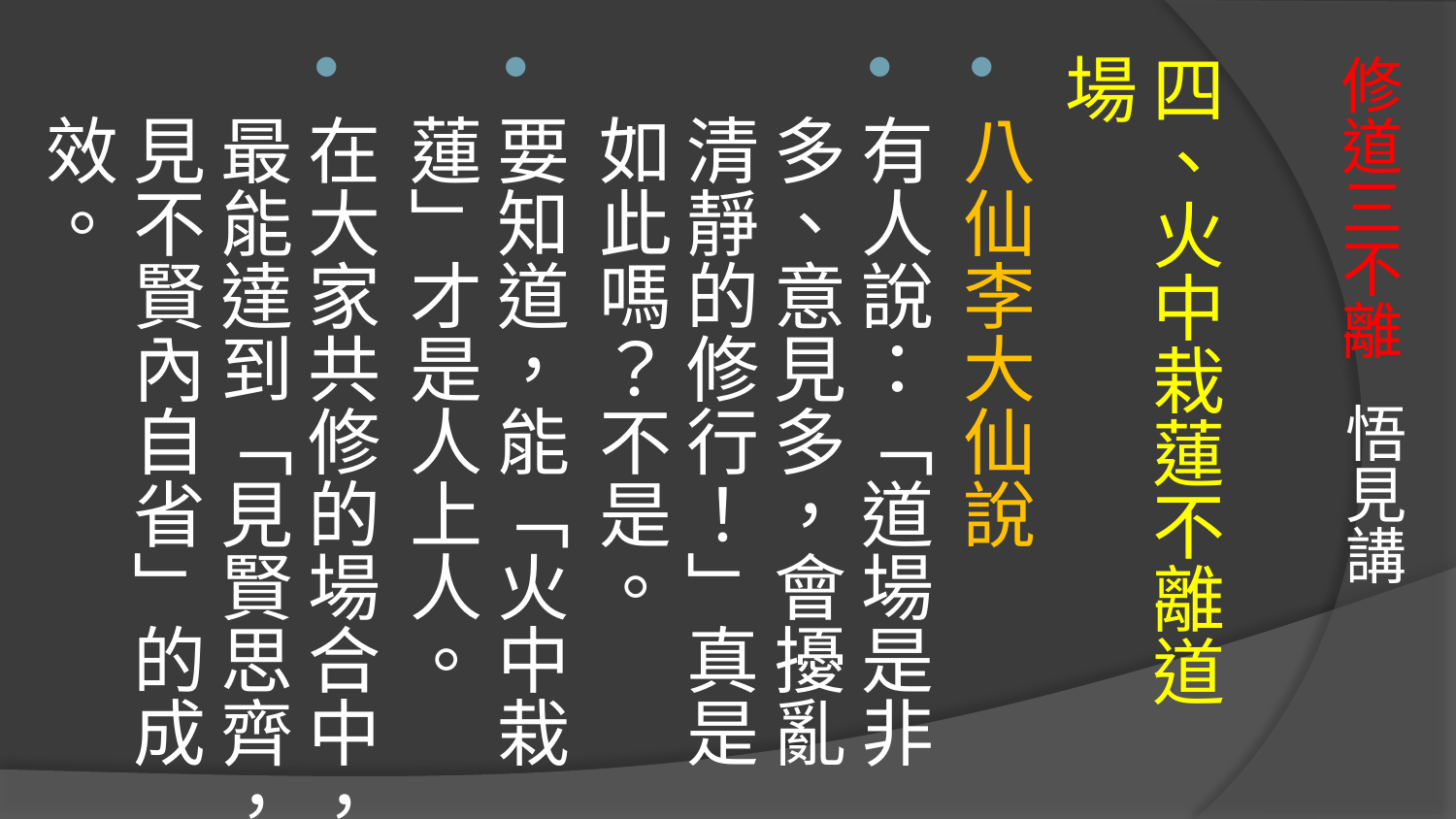

四、火中栽蓮不離道場
八仙李大仙說
有人說：「道場是非多、意見多，會擾亂清靜的修行！」真是如此嗎？不是。
要知道，能「火中栽蓮」才是人上人。
在大家共修的場合中，最能達到「見賢思齊，見不賢內自省」的成效。
# 修道三不離   悟見講